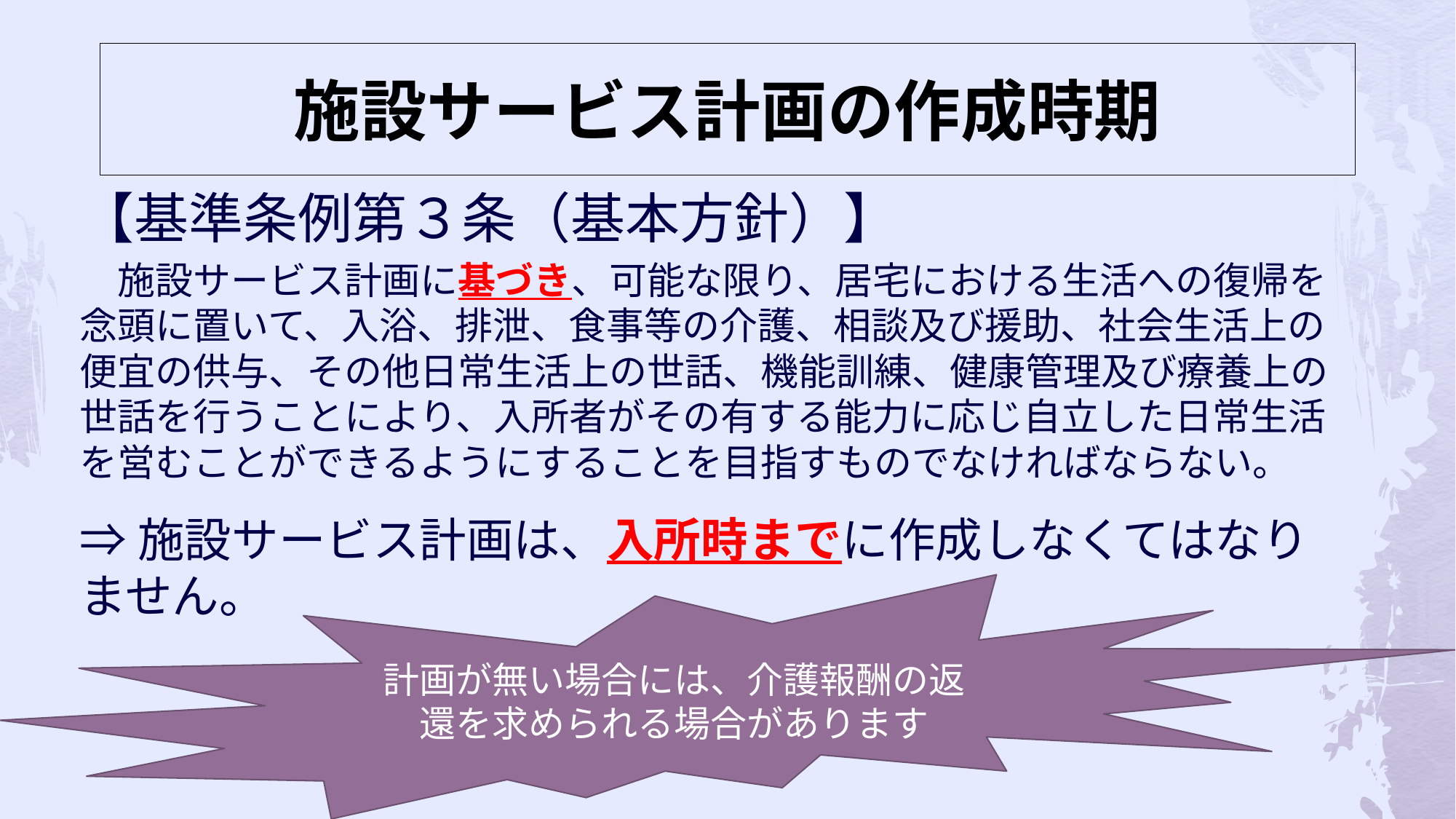

# 施設サービス計画の作成時期
【基準条例第３条（基本方針）】
　施設サービス計画に基づき、可能な限り、居宅における生活への復帰を念頭に置いて、入浴、排泄、食事等の介護、相談及び援助、社会生活上の便宜の供与、その他日常生活上の世話、機能訓練、健康管理及び療養上の世話を行うことにより、入所者がその有する能力に応じ自立した日常生活を営むことができるようにすることを目指すものでなければならない。

⇒施設サービス計画は、入所時までに作成しなくてはなりません。

計画が無い場合には、介護報酬の返還を求められる場合があります